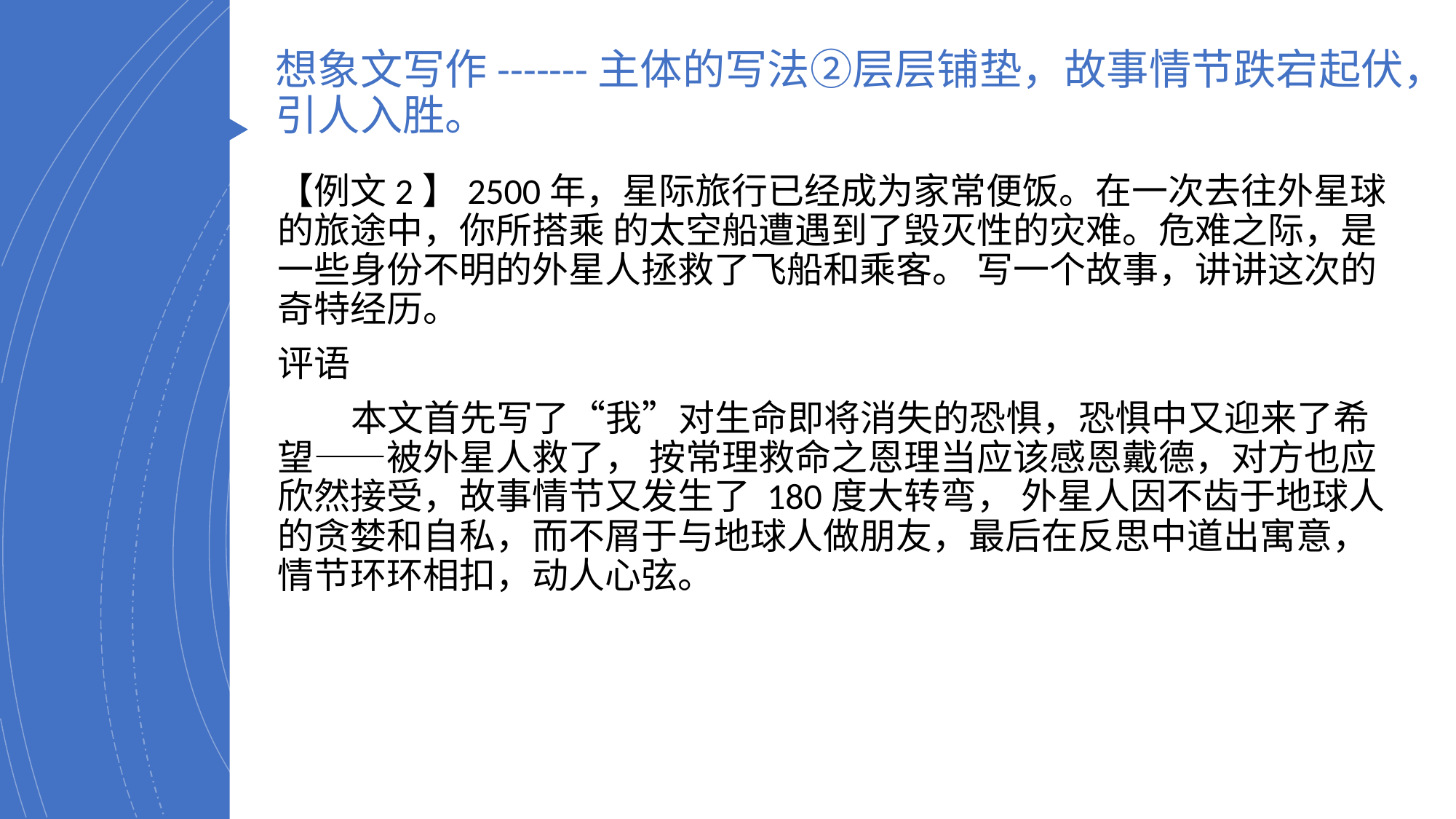

# 想象文写作-------主体的写法②层层铺垫，故事情节跌宕起伏，引人入胜。

【例文2】2500年，星际旅行已经成为家常便饭。在一次去往外星球的旅途中，你所搭乘 的太空船遭遇到了毁灭性的灾难。危难之际，是一些身份不明的外星人拯救了飞船和乘客。 写一个故事，讲讲这次的奇特经历。
评语
        本文首先写了“我”对生命即将消失的恐惧，恐惧中又迎来了希望——被外星人救了， 按常理救命之恩理当应该感恩戴德，对方也应欣然接受，故事情节又发生了 180度大转弯， 外星人因不齿于地球人的贪婪和自私，而不屑于与地球人做朋友，最后在反思中道出寓意， 情节环环相扣，动人心弦。